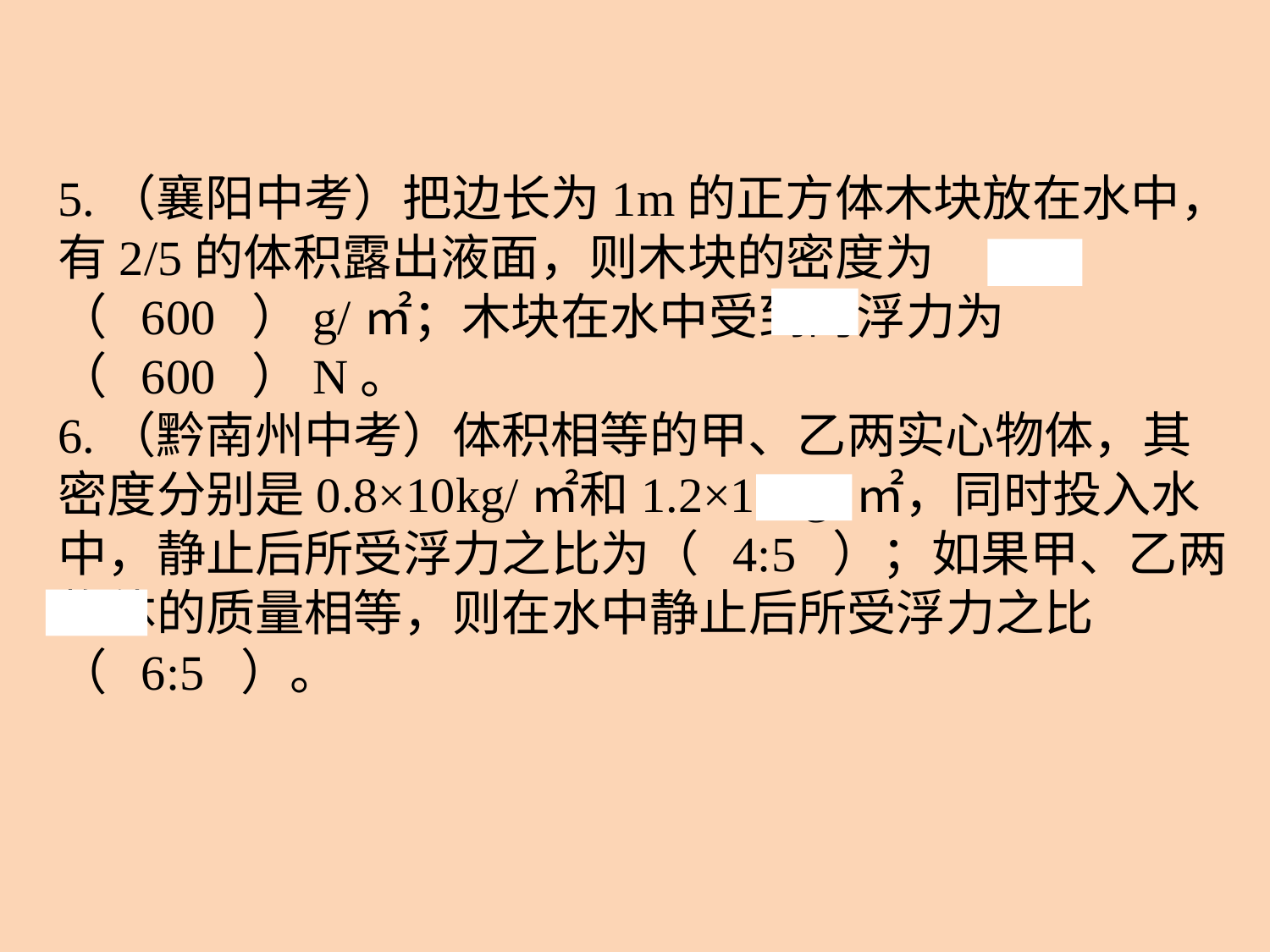

5.（襄阳中考）把边长为1m的正方体木块放在水中，有2/5的体积露出液面，则木块的密度为（  600  ）g/㎡；木块在水中受到的浮力为（  600  ）N。
6.（黔南州中考）体积相等的甲、乙两实心物体，其密度分别是0.8×10kg/㎡和1.2×10kg/㎡，同时投入水中，静止后所受浮力之比为（  4:5  ）；如果甲、乙两物体的质量相等，则在水中静止后所受浮力之比（  6:5  ）。